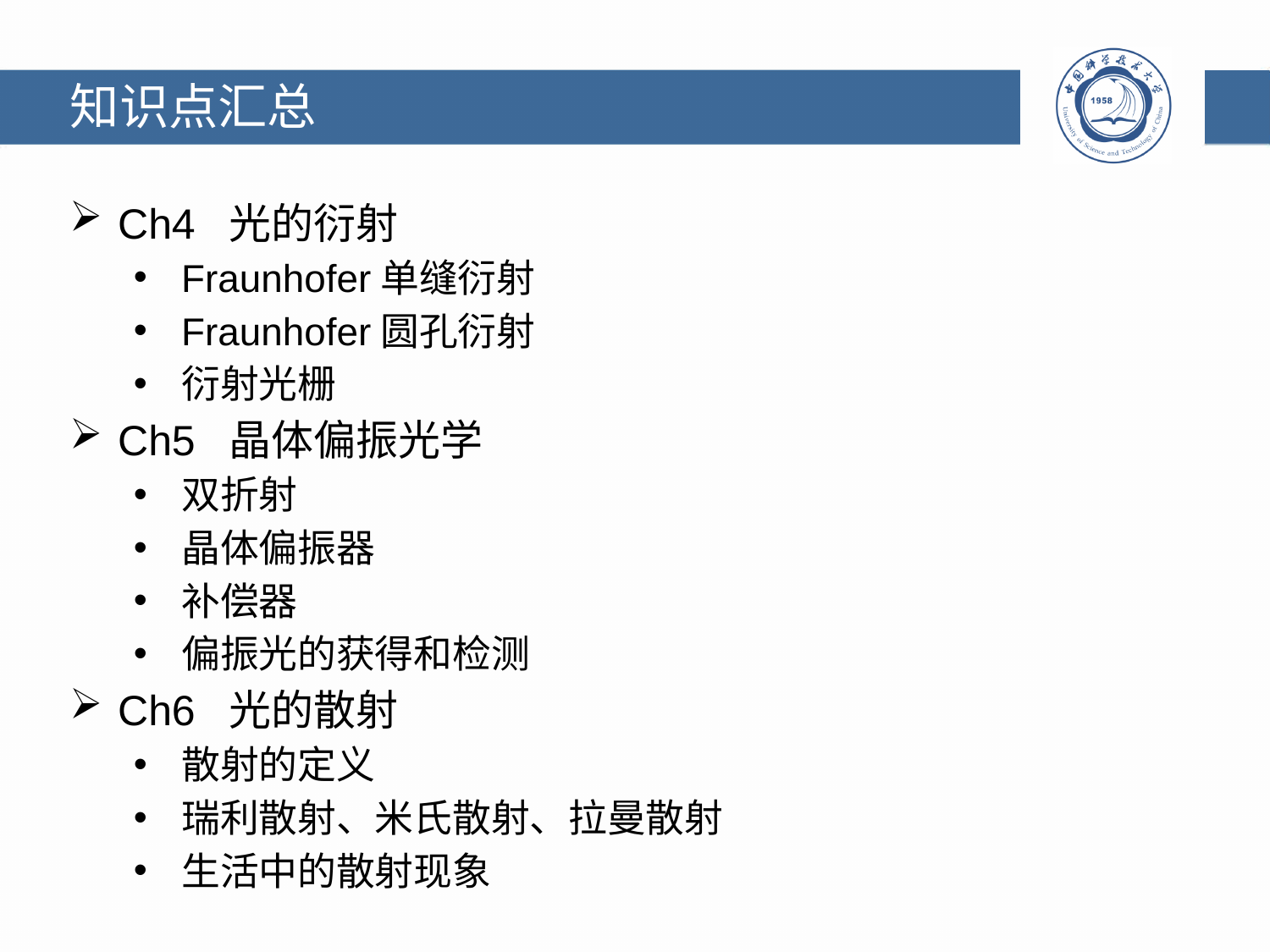

知识点汇总
Ch4  光的衍射
Fraunhofer单缝衍射
Fraunhofer圆孔衍射
衍射光栅
Ch5  晶体偏振光学
双折射
晶体偏振器
补偿器
偏振光的获得和检测
Ch6  光的散射
散射的定义
瑞利散射、米氏散射、拉曼散射
生活中的散射现象